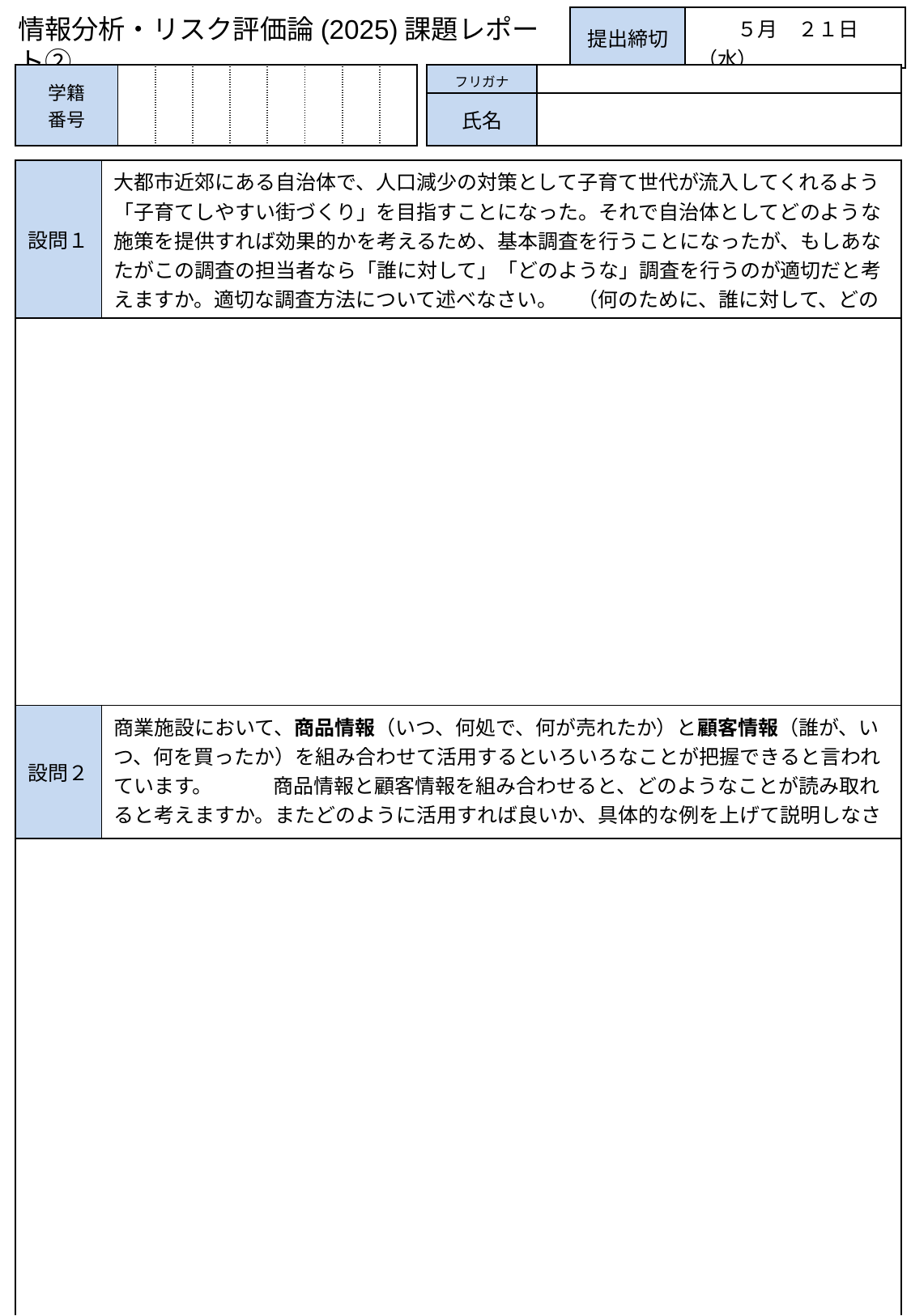

情報分析・リスク評価論(2025)課題レポート②
| 提出締切 | ５月　２１日　（水） |
| --- | --- |
| 学籍 番号 |  |  |  |  |  |  |  |  |
| --- | --- | --- | --- | --- | --- | --- | --- | --- |
| フリガナ |  |
| --- | --- |
| 氏名 |  |
| 設問１ | 大都市近郊にある自治体で、人口減少の対策として子育て世代が流入してくれるよう「子育てしやすい街づくり」を目指すことになった。それで自治体としてどのような施策を提供すれば効果的かを考えるため、基本調査を行うことになったが、もしあなたがこの調査の担当者なら「誰に対して」「どのような」調査を行うのが適切だと考えますか。適切な調査方法について述べなさい。　（何のために、誰に対して、どのような調査を行くか、また組み合わせるか） |
| --- | --- |
|  |  |
| 設問２ | 商業施設において、商品情報（いつ、何処で、何が売れたか）と顧客情報（誰が、いつ、何を買ったか）を組み合わせて活用するといろいろなことが把握できると言われています。　　　商品情報と顧客情報を組み合わせると、どのようなことが読み取れると考えますか。またどのように活用すれば良いか、具体的な例を上げて説明しなさい。 |
| --- | --- |
|  |  |